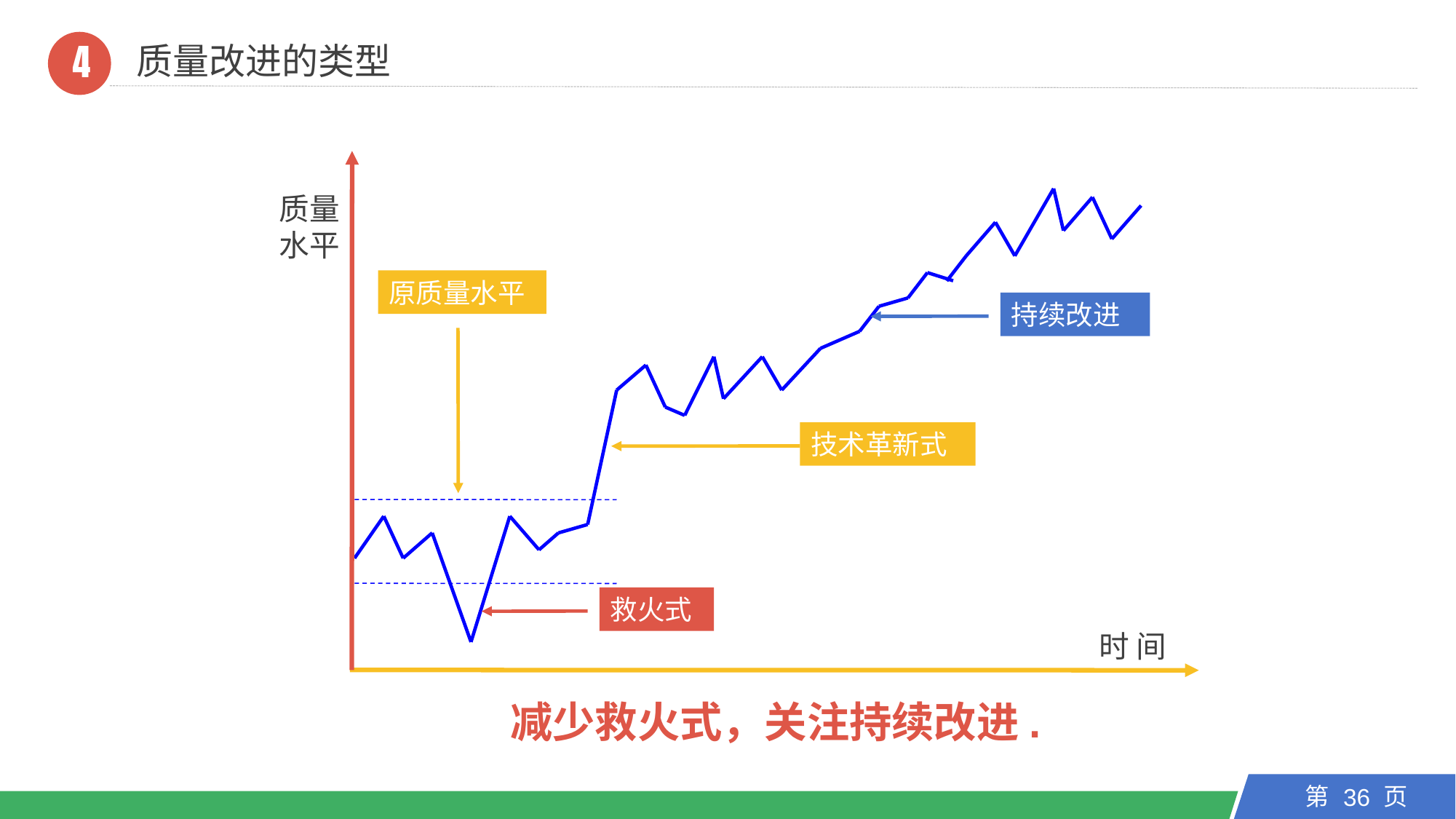

质量改进的类型
4

原质量水平

持续改进

技术革新式

救火式

时 间

质量水平
减少救火式，关注持续改进.